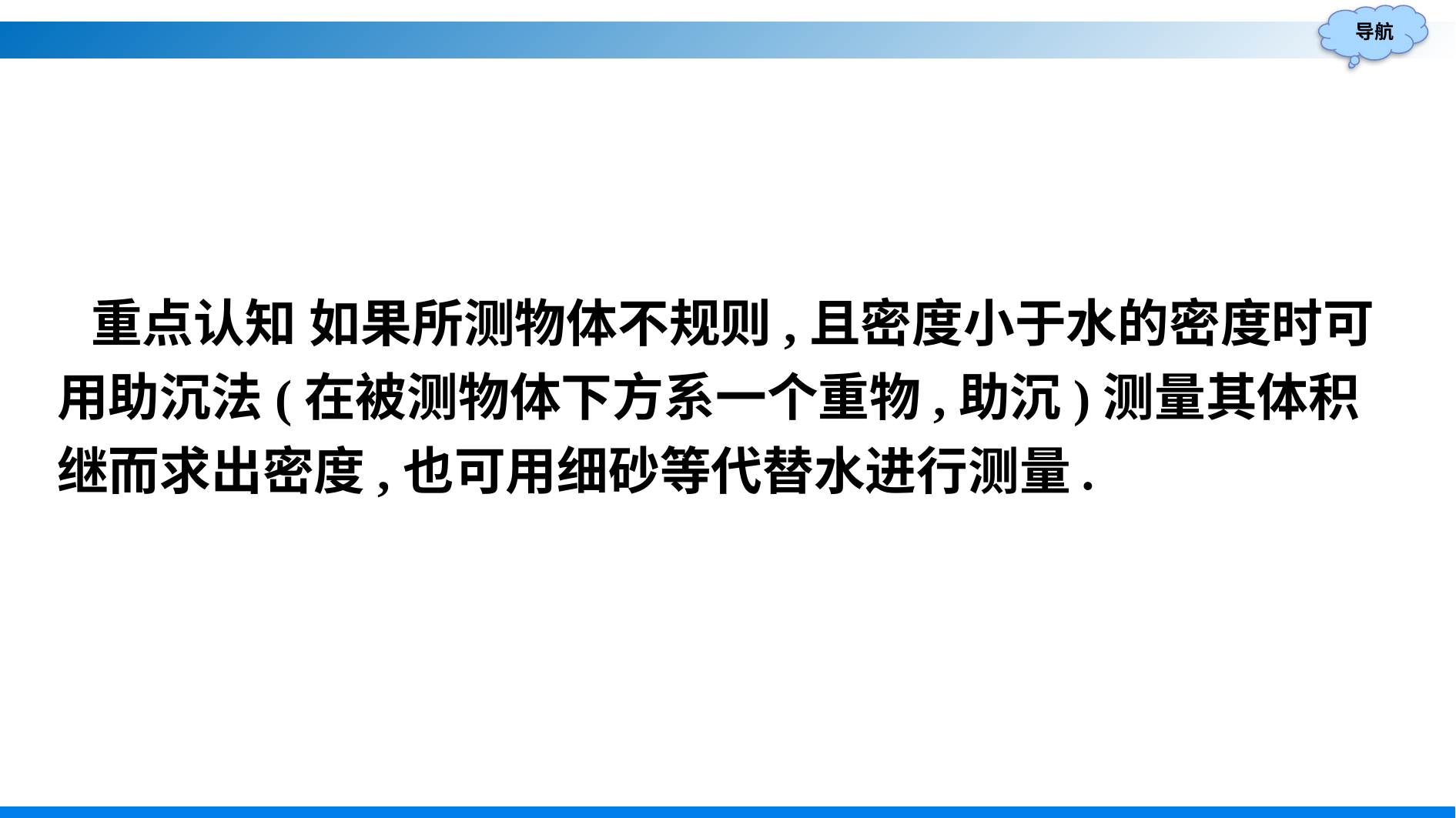

重点认知 如果所测物体不规则,且密度小于水的密度时可用助沉法(在被测物体下方系一个重物,助沉)测量其体积继而求出密度,也可用细砂等代替水进行测量.